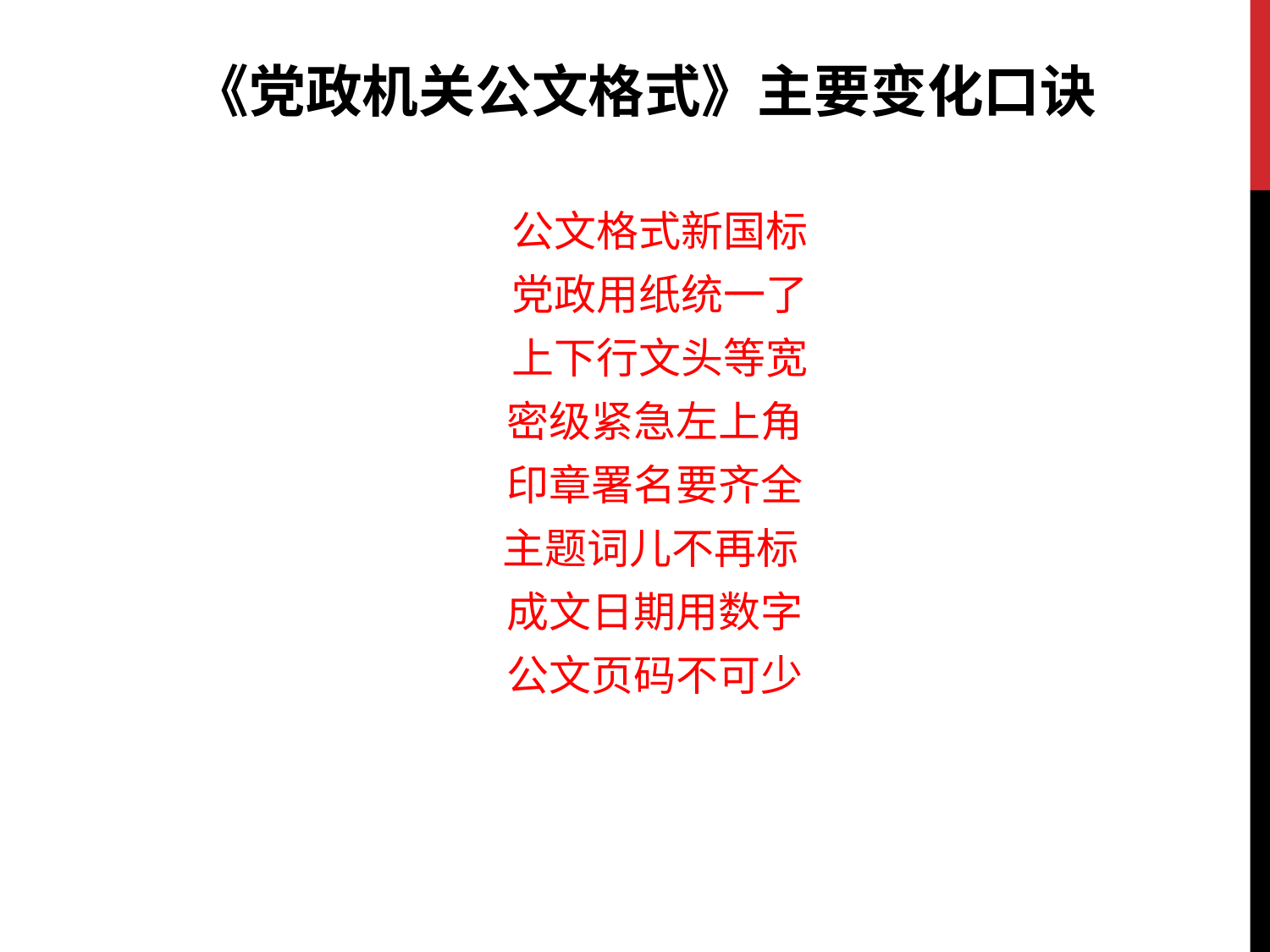

《党政机关公文格式》主要变化口诀
公文格式新国标
党政用纸统一了
上下行文头等宽
密级紧急左上角
印章署名要齐全
主题词儿不再标
成文日期用数字
公文页码不可少